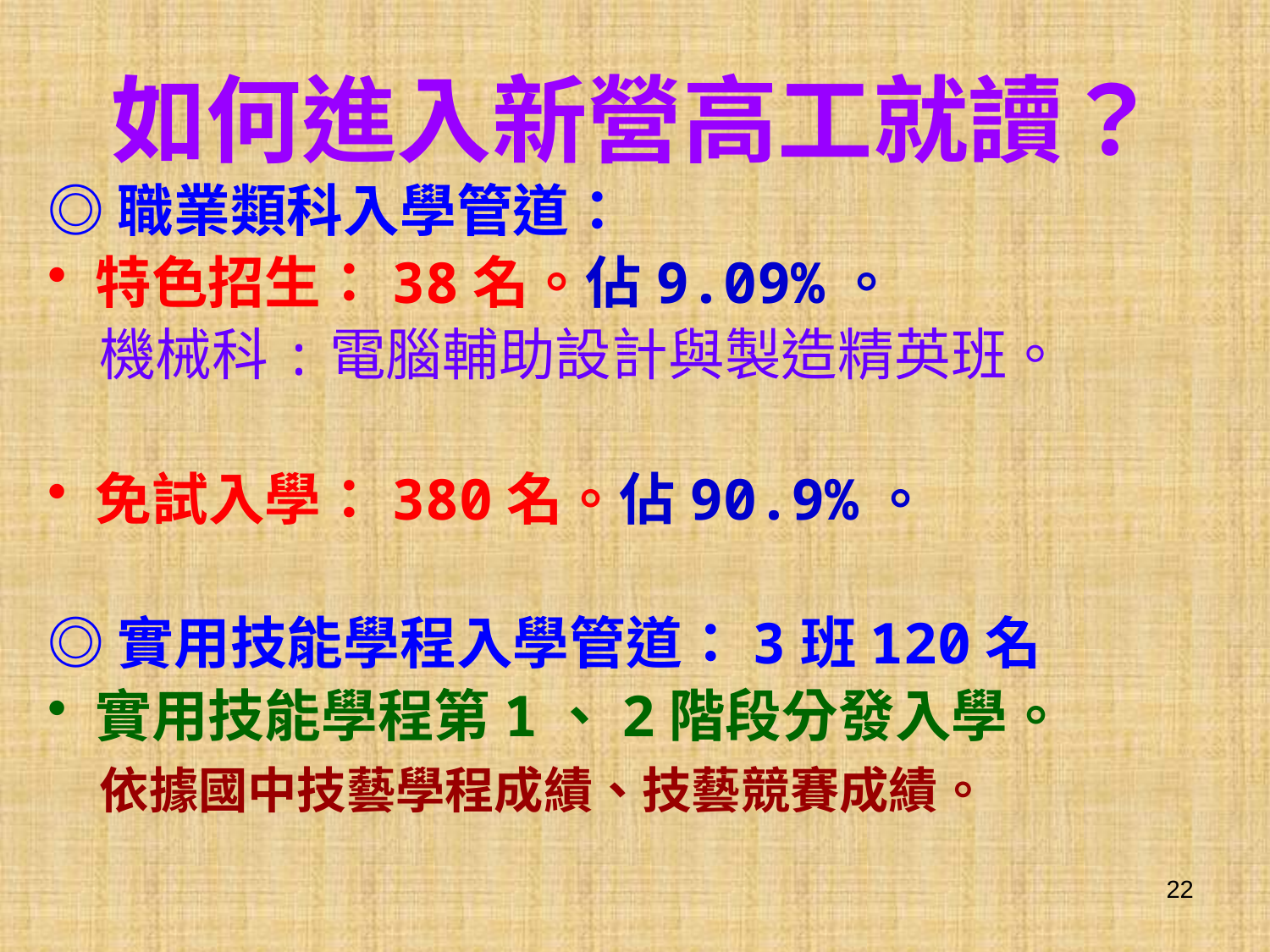

# 如何進入新營高工就讀？
◎職業類科入學管道：
特色招生：38名。佔9.09%。
   機械科:電腦輔助設計與製造精英班。

免試入學：380名。佔90.9%。

◎實用技能學程入學管道：3班120名
實用技能學程第1、2階段分發入學。
   依據國中技藝學程成績、技藝競賽成績。
22